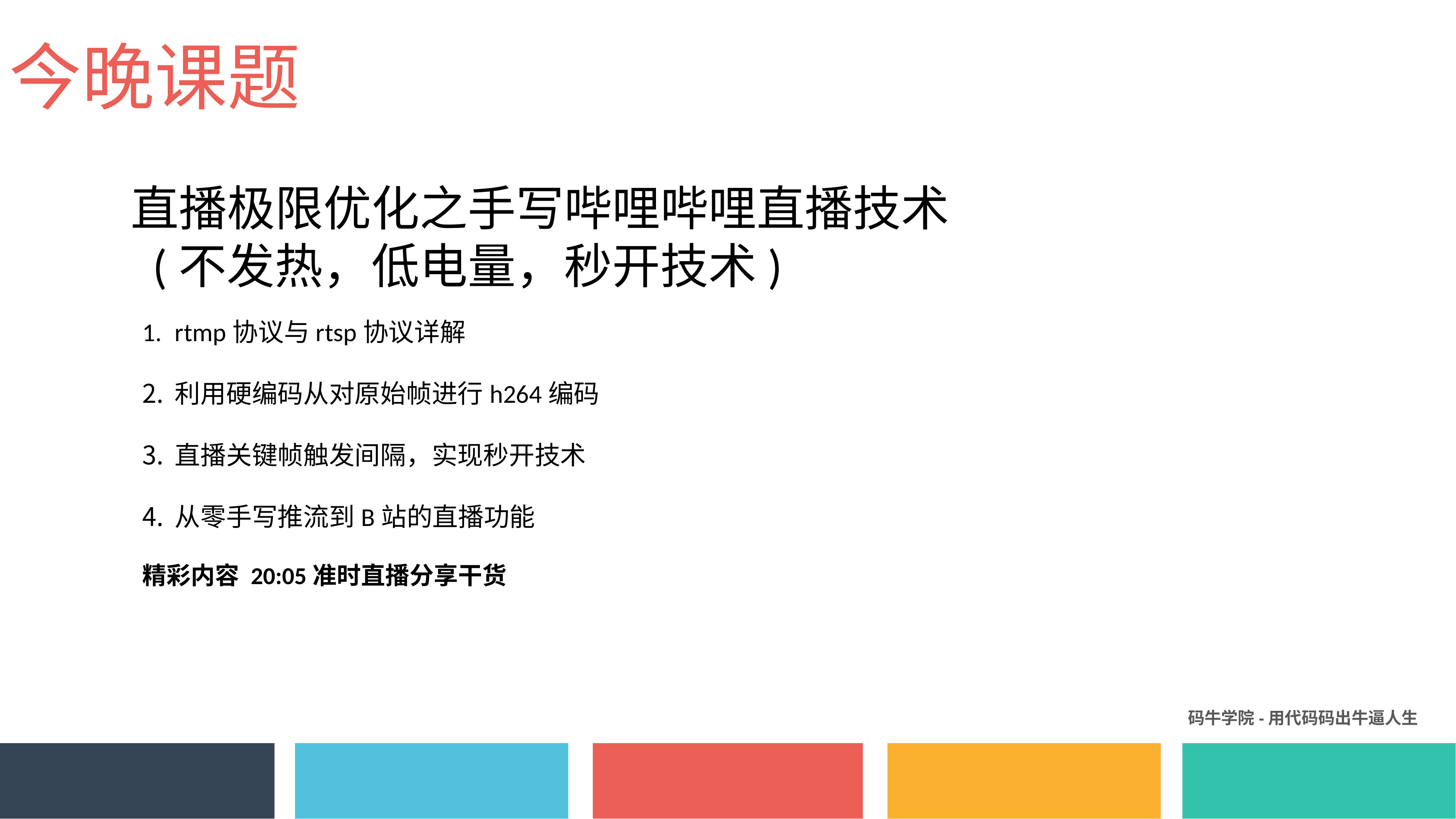

今晚课题
直播极限优化之手写哔哩哔哩直播技术
  (不发热，低电量，秒开技术)
rtmp协议与rtsp协议详解

利用硬编码从对原始帧进行h264编码

直播关键帧触发间隔，实现秒开技术

从零手写推流到B站的直播功能
精彩内容 20:05准时直播分享干货
码牛学院-用代码码出牛逼人生